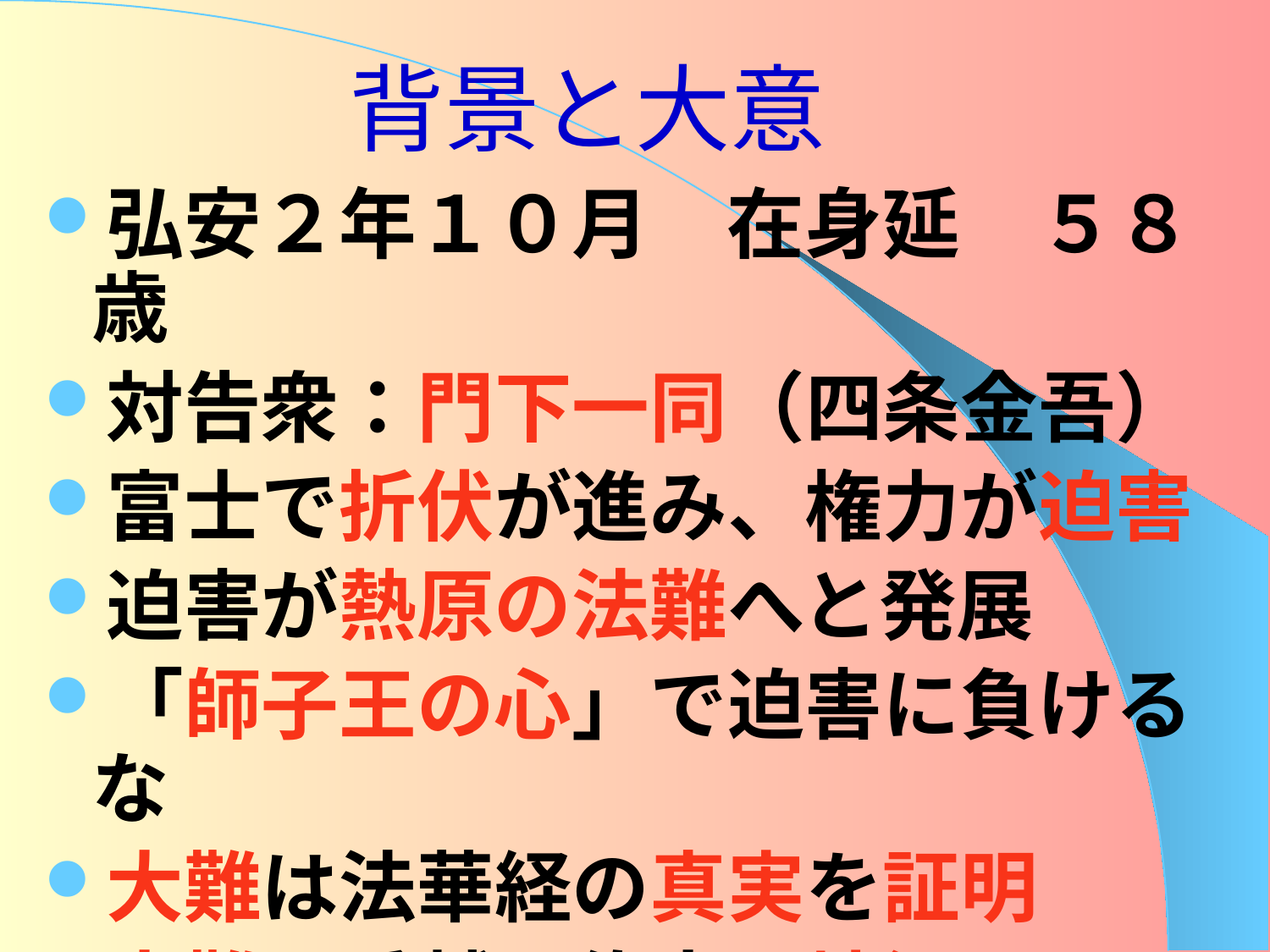

# 背景と大意
弘安２年１０月　在身延　５８歳
対告衆：門下一同（四条金吾）
富士で折伏が進み、権力が迫害
迫害が熱原の法難へと発展
「師子王の心」で迫害に負けるな
大難は法華経の真実を証明
大難を乗越え偉大な境涯を開け